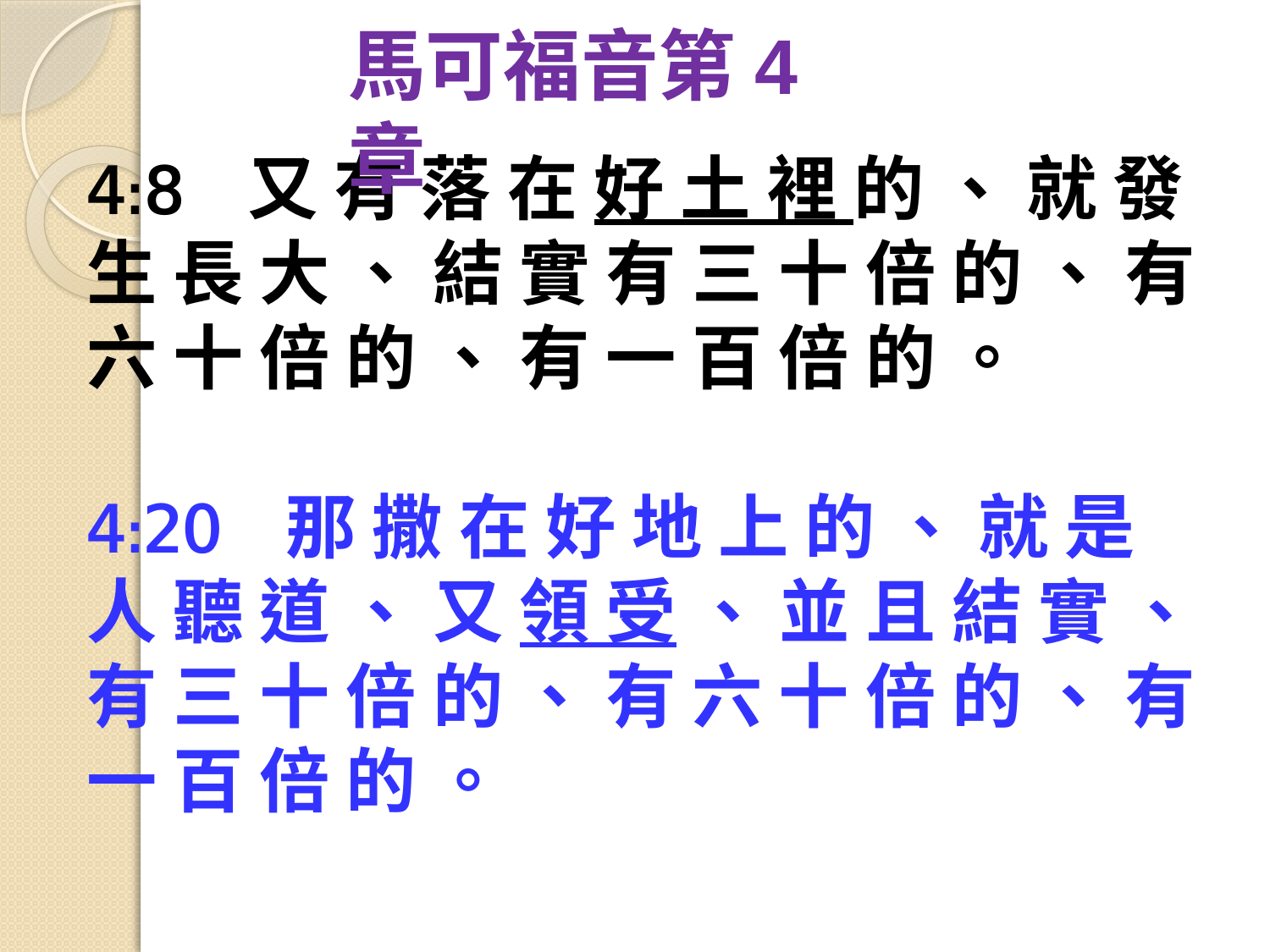

馬可福音第4章
4:8  又 有 落 在 好 土 裡 的 、 就 發 生 長 大 、 結 實 有 三 十 倍 的 、 有 六 十 倍 的 、 有 一 百 倍 的 。

4:20  那 撒 在 好 地 上 的 、 就 是 人 聽 道 、 又 領 受 、 並 且 結 實 、 有 三 十 倍 的 、 有 六 十 倍 的 、 有 一 百 倍 的 。